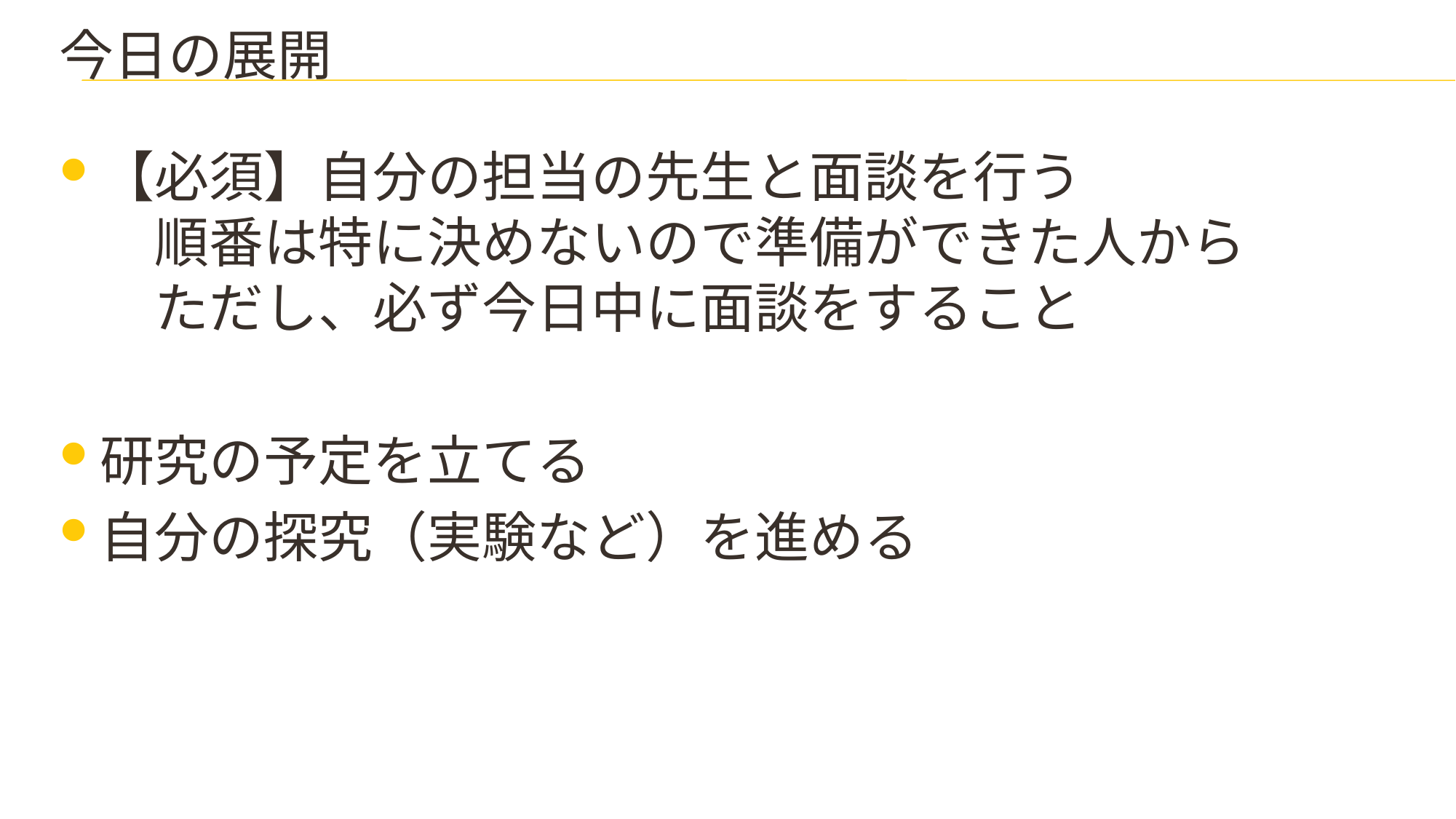

# 今日の展開
【必須】自分の担当の先生と面談を行う
　順番は特に決めないので準備ができた人から
　ただし、必ず今日中に面談をすること

研究の予定を立てる
自分の探究（実験など）を進める